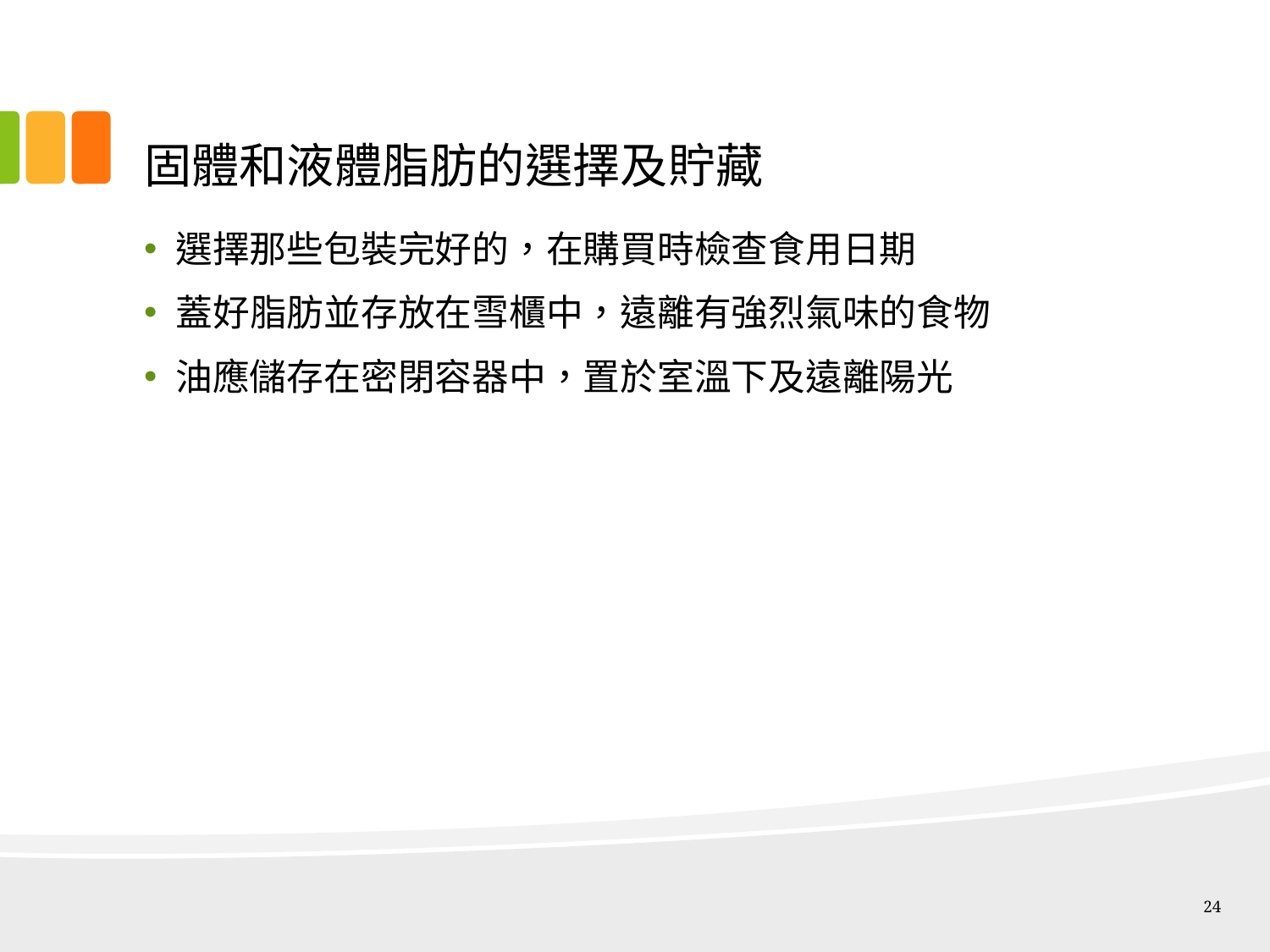

# 固體和液體脂肪的選擇及貯藏
選擇那些包裝完好的，在購買時檢查食用日期
蓋好脂肪並存放在雪櫃中，遠離有強烈氣味的食物
油應儲存在密閉容器中，置於室溫下及遠離陽光
24